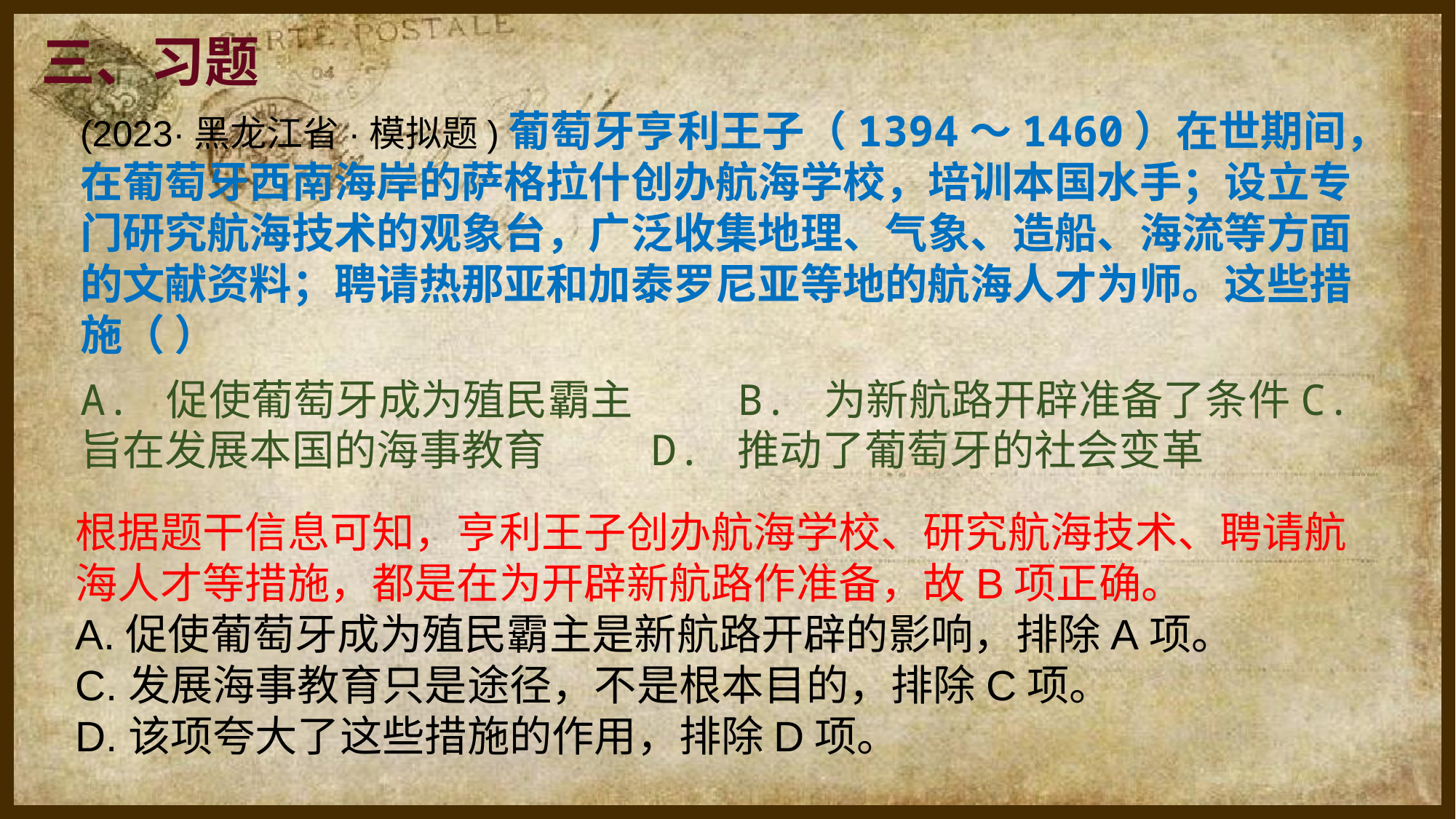

三、习题
(2023·黑龙江省·模拟题)葡萄牙亨利王子（1394～1460）在世期间，在葡萄牙西南海岸的萨格拉什创办航海学校，培训本国水手；设立专门研究航海技术的观象台，广泛收集地理、气象、造船、海流等方面的文献资料；聘请热那亚和加泰罗尼亚等地的航海人才为师。这些措施（ ）

A. 促使葡萄牙成为殖民霸主          B. 为新航路开辟准备了条件C. 旨在发展本国的海事教育          D. 推动了葡萄牙的社会变革
根据题干信息可知，亨利王子创办航海学校、研究航海技术、聘请航海人才等措施，都是在为开辟新航路作准备，故B项正确。
A.促使葡萄牙成为殖民霸主是新航路开辟的影响，排除A项。
C.发展海事教育只是途径，不是根本目的，排除C项。
D.该项夸大了这些措施的作用，排除D项。